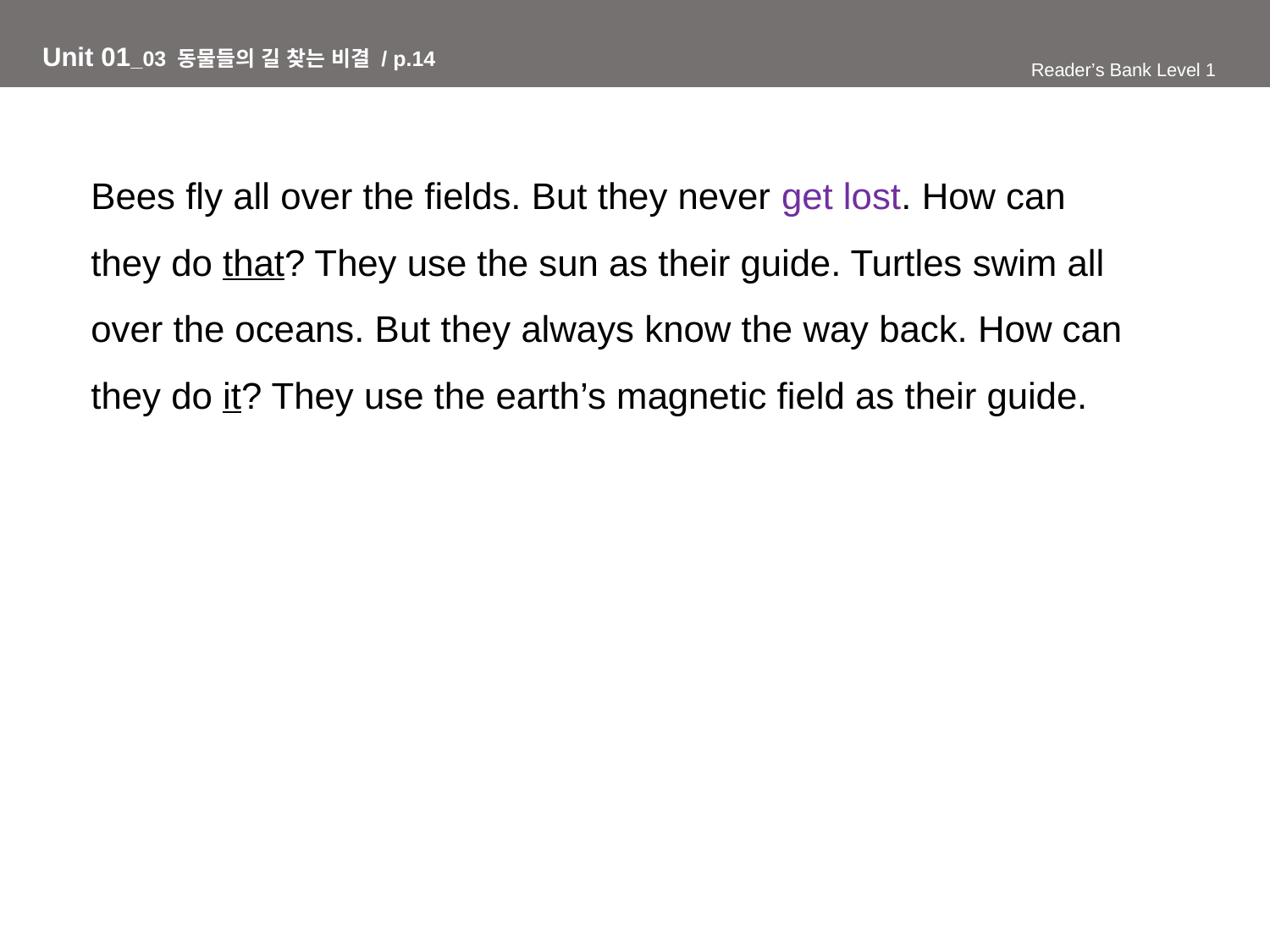

Unit 01_03 동물들의 길 찾는 비결 / p.14
Reader’s Bank Level 1

Bees fly all over the fields. But they never get lost. How can
they do that? They use the sun as their guide. Turtles swim all
over the oceans. But they always know the way back. How can
they do it? They use the earth’s magnetic field as their guide.

Reader’s Bank Level 1